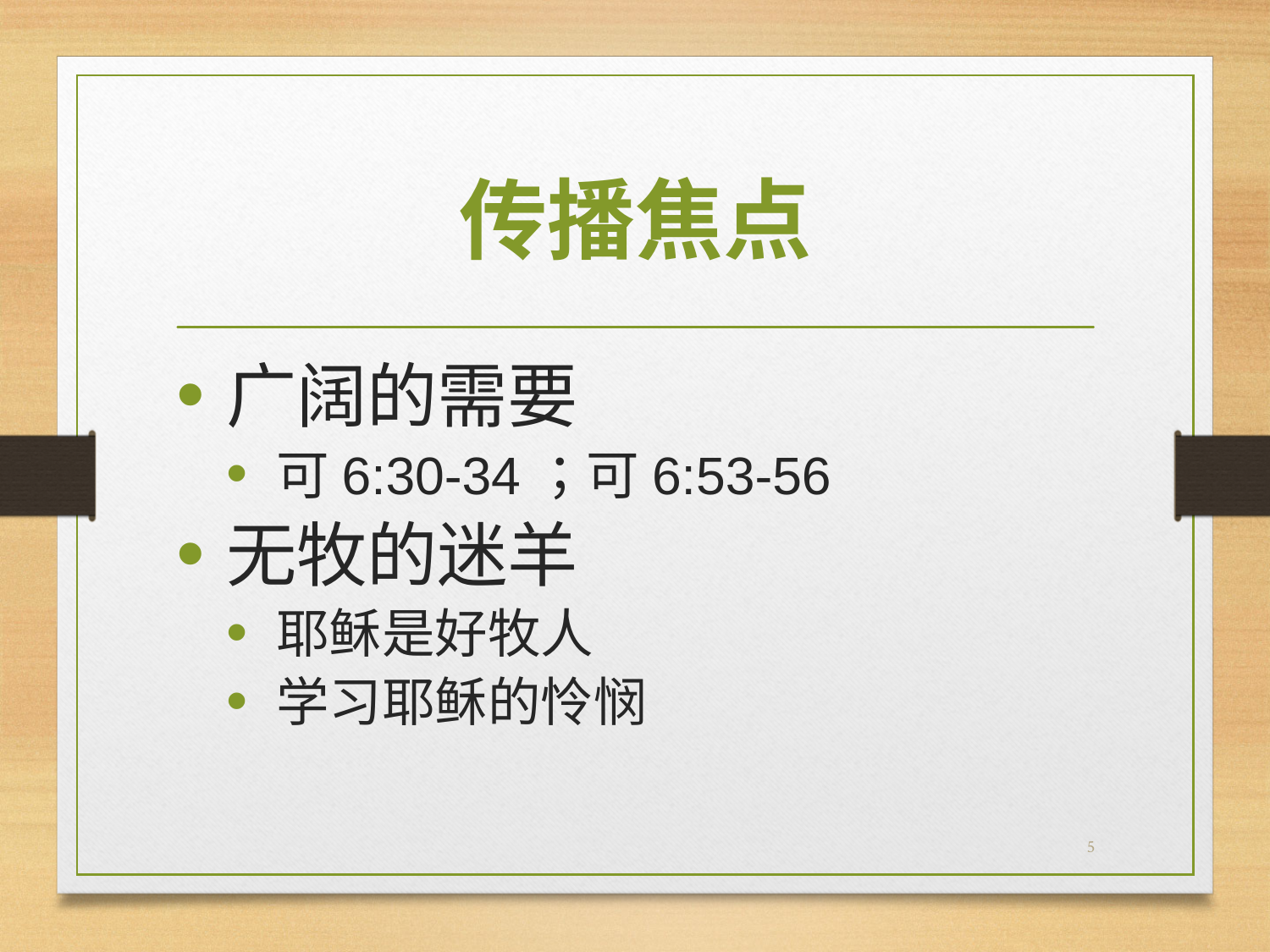

# 传播焦点
广阔的需要
可6:30-34；可6:53-56
无牧的迷羊
耶稣是好牧人
学习耶稣的怜悯

5